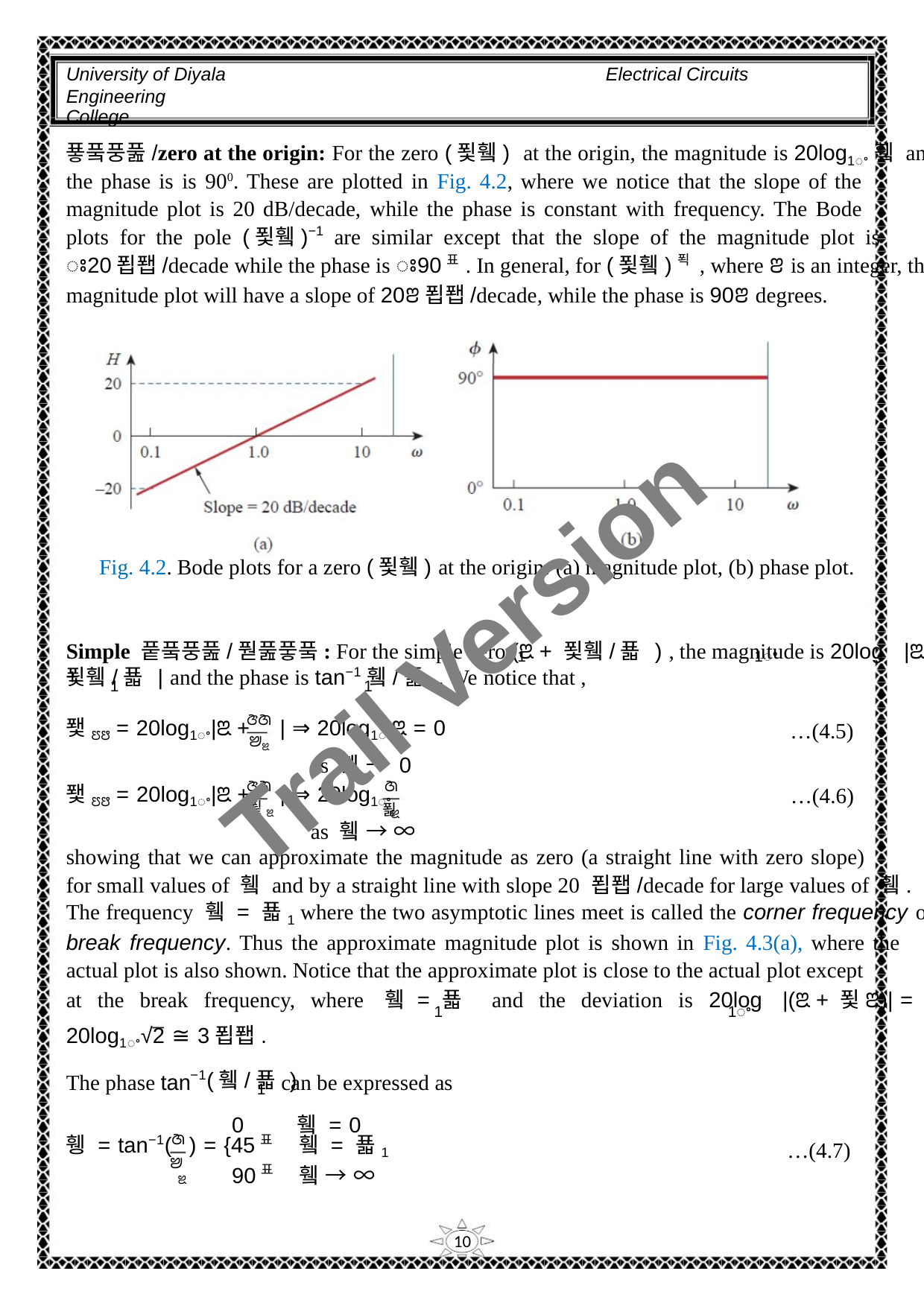

University of Diyala
Engineering College
Electrical Circuits
푷풐풍풆/zero at the origin: For the zero (푗휔) at the origin, the magnitude is 20log1ꢀ휔 and
the phase is is 900. These are plotted in Fig. 4.2, where we notice that the slope of the
magnitude plot is 20 dB/decade, while the phase is constant with frequency. The Bode
plots for the pole (푗휔)−1 are similar except that the slope of the magnitude plot is
ꢁ20푑퐵/decade while the phase is ꢁ90표. In general, for (푗휔)푁 , where ꢂ is an integer, the
magnitude plot will have a slope of 20ꢂ푑퐵/decade, while the phase is 90ꢂ degrees.
Fig. 4.2. Bode plots for a zero (푗휔) at the origin: (a) magnitude plot, (b) phase plot.
Simple 풑풐풍풆/풛풆풓풐: For the simple zero (ꢃ + 푗휔/푧 ) , the magnitude is 20log |ꢃ +
Trail Version
Trail Version
Trail Version
Trail Version
Trail Version
Trail Version
Trail Version
Trail Version
Trail Version
Trail Version
Trail Version
Trail Version
Trail Version
1
1ꢀ
푗휔/푧 | and the phase is tan−1휔/푧 . We notice that ,
1
1
ꢆꢇ
퐻ꢄꢅ = 20log1ꢀ|ꢃ + | ⇒ 20log1ꢀꢃ = 0
…(4.5)
…(4.6)
ꢈꢉ
as 휔 → 0
ꢆꢇ
ꢇ
퐻ꢄꢅ = 20log1ꢀ|ꢃ + | ⇒ 20log1ꢀ
푍ꢉ
푍
ꢉ
as 휔 → ∞
showing that we can approximate the magnitude as zero (a straight line with zero slope)
for small values of 휔 and by a straight line with slope 20 푑퐵/decade for large values of 휔.
The frequency 휔 = 푧1 where the two asymptotic lines meet is called the corner frequency or
break frequency. Thus the approximate magnitude plot is shown in Fig. 4.3(a), where the
actual plot is also shown. Notice that the approximate plot is close to the actual plot except
at the break frequency, where 휔 = 푧 and the deviation is 20log |(ꢃ + 푗ꢃ)| =
1
1ꢀ
20log1ꢀ√2 ≅ 3푑퐵.
−1(휔/푧 )
The phase tan
can be expressed as
1
0
휔 = 0
ꢇ
휑 = tan−1( ) = {45표 휔 = 푧1
…(4.7)
ꢈ
ꢉ
90표 휔 → ∞
10